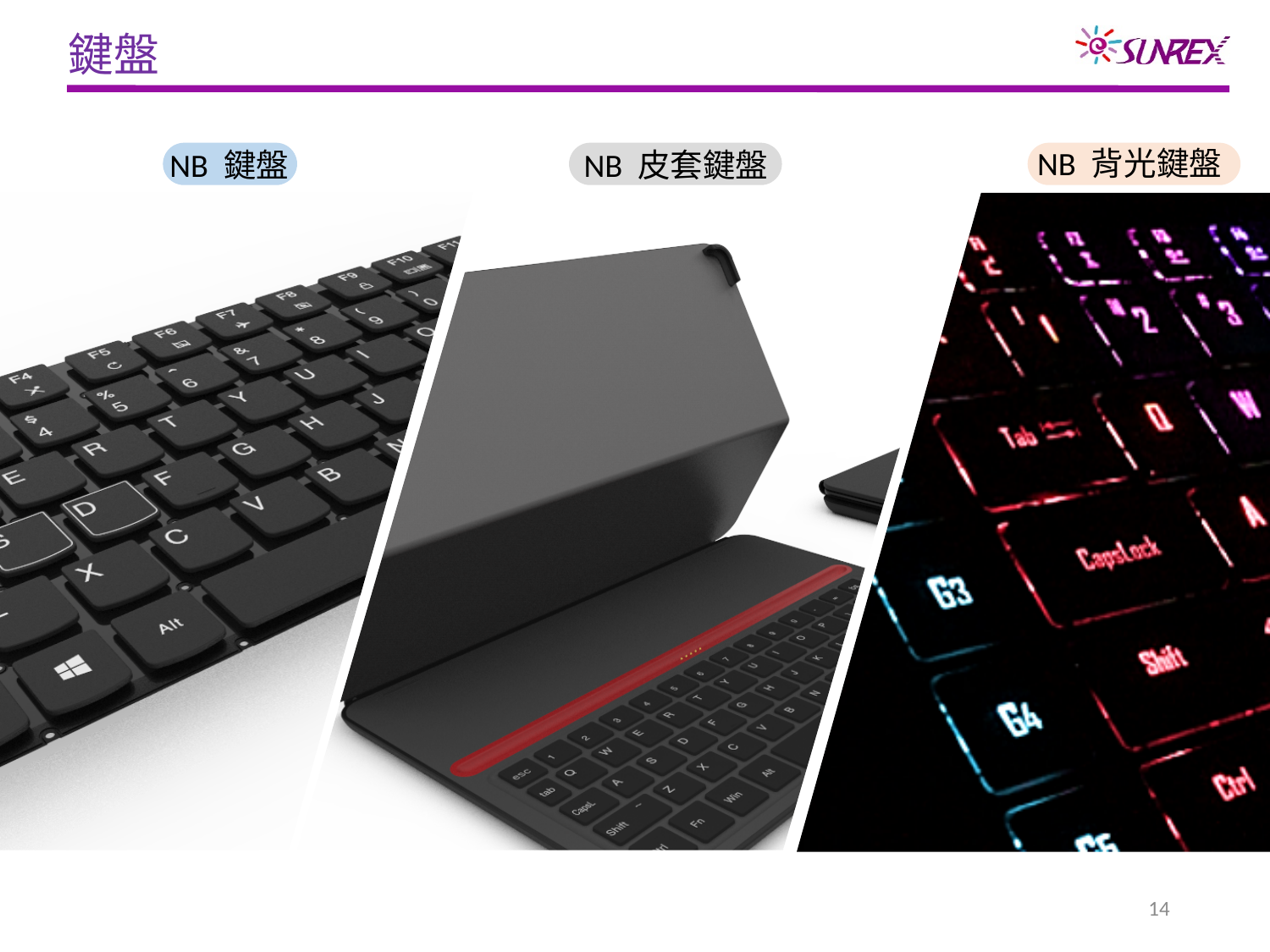

鍵盤

NB 背光鍵盤
NB 鍵盤
NB 皮套鍵盤

14